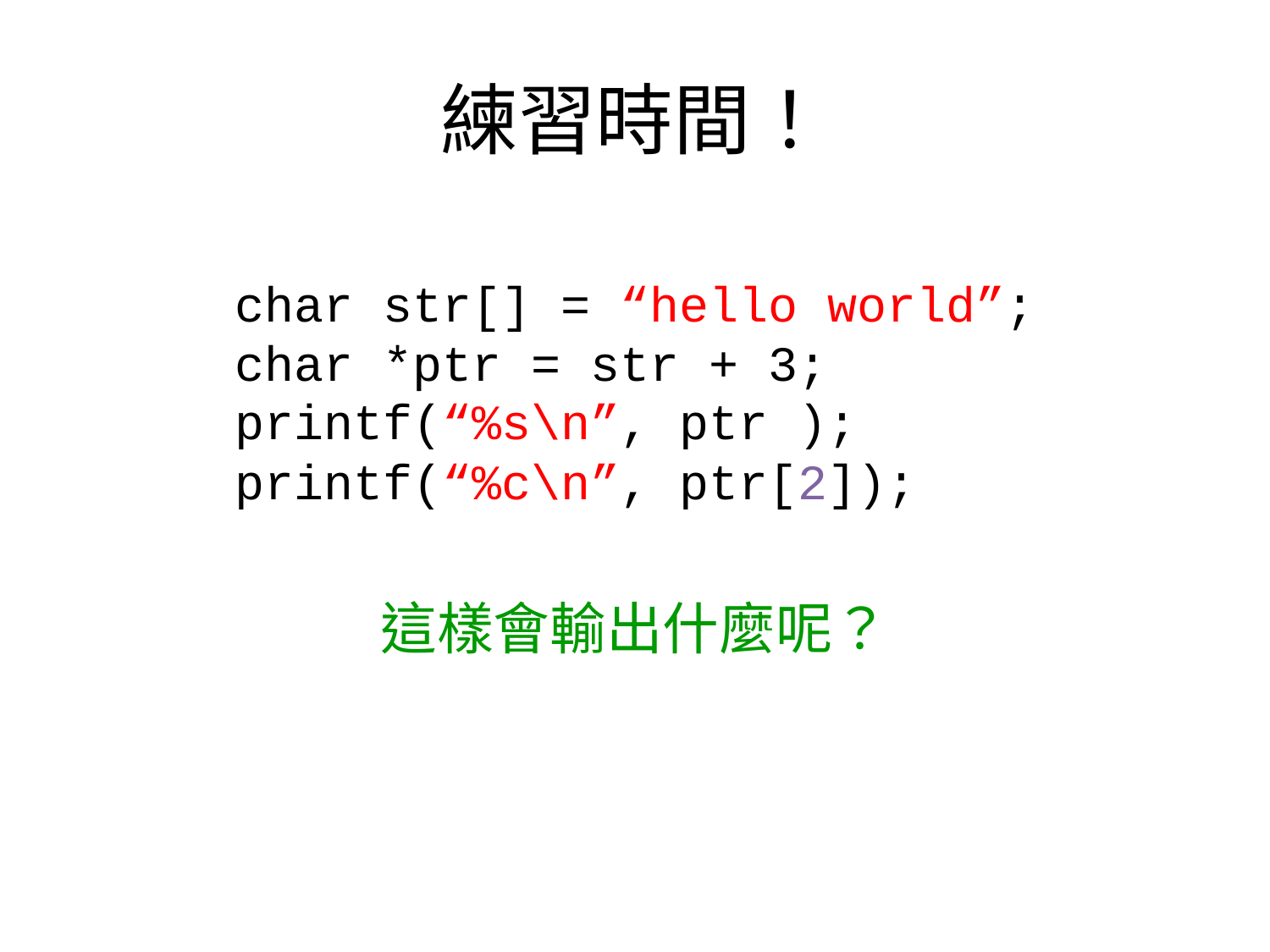

# 練習時間！
char str[] = “hello world”;
char *ptr = str + 3;
printf(“%s\n”, ptr );
printf(“%c\n”, ptr[2]);
這樣會輸出什麼呢？